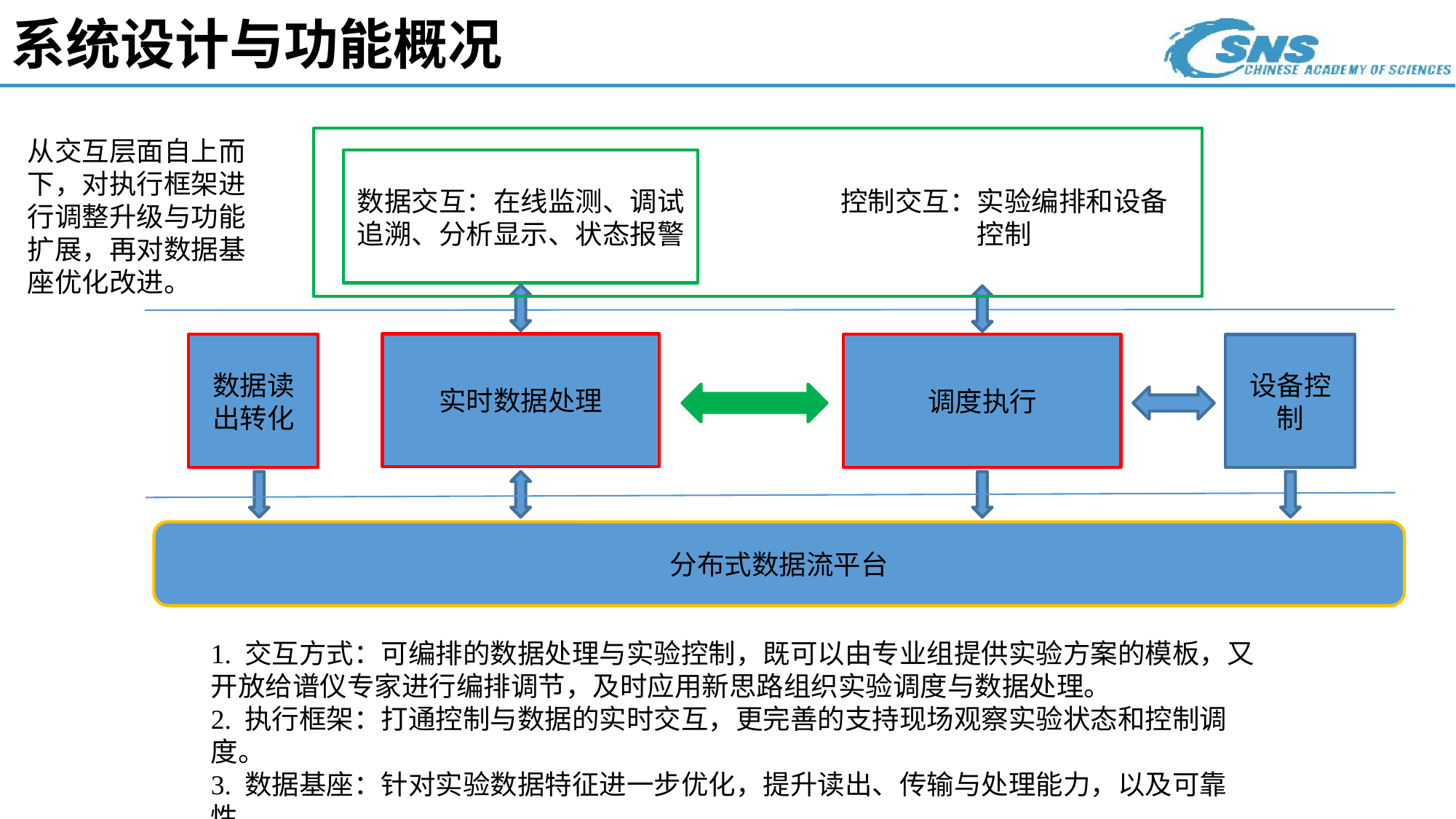

# 系统设计与功能概况

从交互层面自上而下，对执行框架进行调整升级与功能扩展，再对数据基座优化改进。
数据交互：在线监测、调试追溯、分析显示、状态报警
控制交互：实验编排和设备控制

实时数据处理
数据读出转化
调度执行
设备控制

分布式数据流平台
1. 交互方式：可编排的数据处理与实验控制，既可以由专业组提供实验方案的模板，又开放给谱仪专家进行编排调节，及时应用新思路组织实验调度与数据处理。
2. 执行框架：打通控制与数据的实时交互，更完善的支持现场观察实验状态和控制调度。
3. 数据基座：针对实验数据特征进一步优化，提升读出、传输与处理能力，以及可靠性。